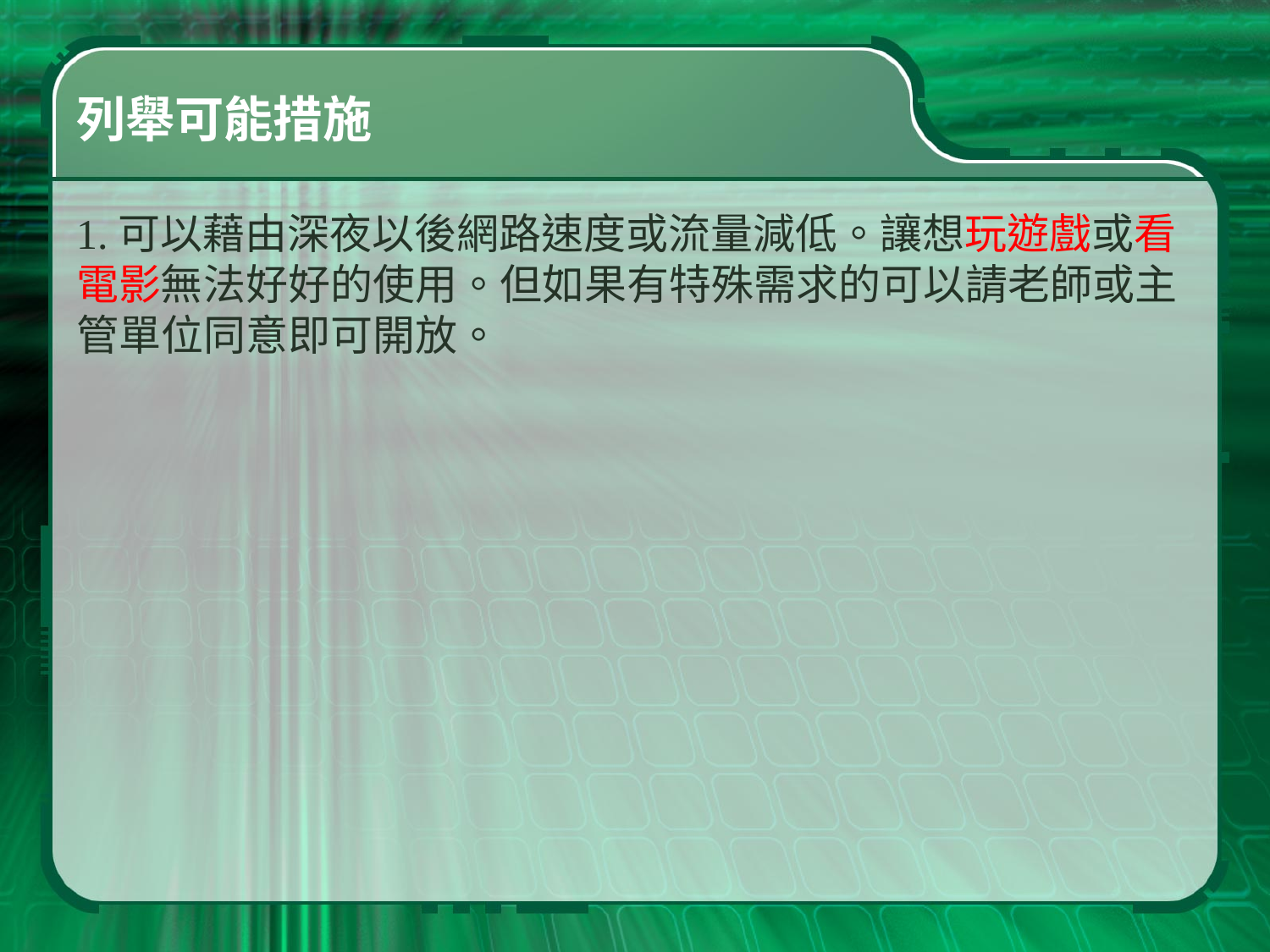

# 列舉可能措施
1.可以藉由深夜以後網路速度或流量減低。讓想玩遊戲或看電影無法好好的使用。但如果有特殊需求的可以請老師或主管單位同意即可開放。